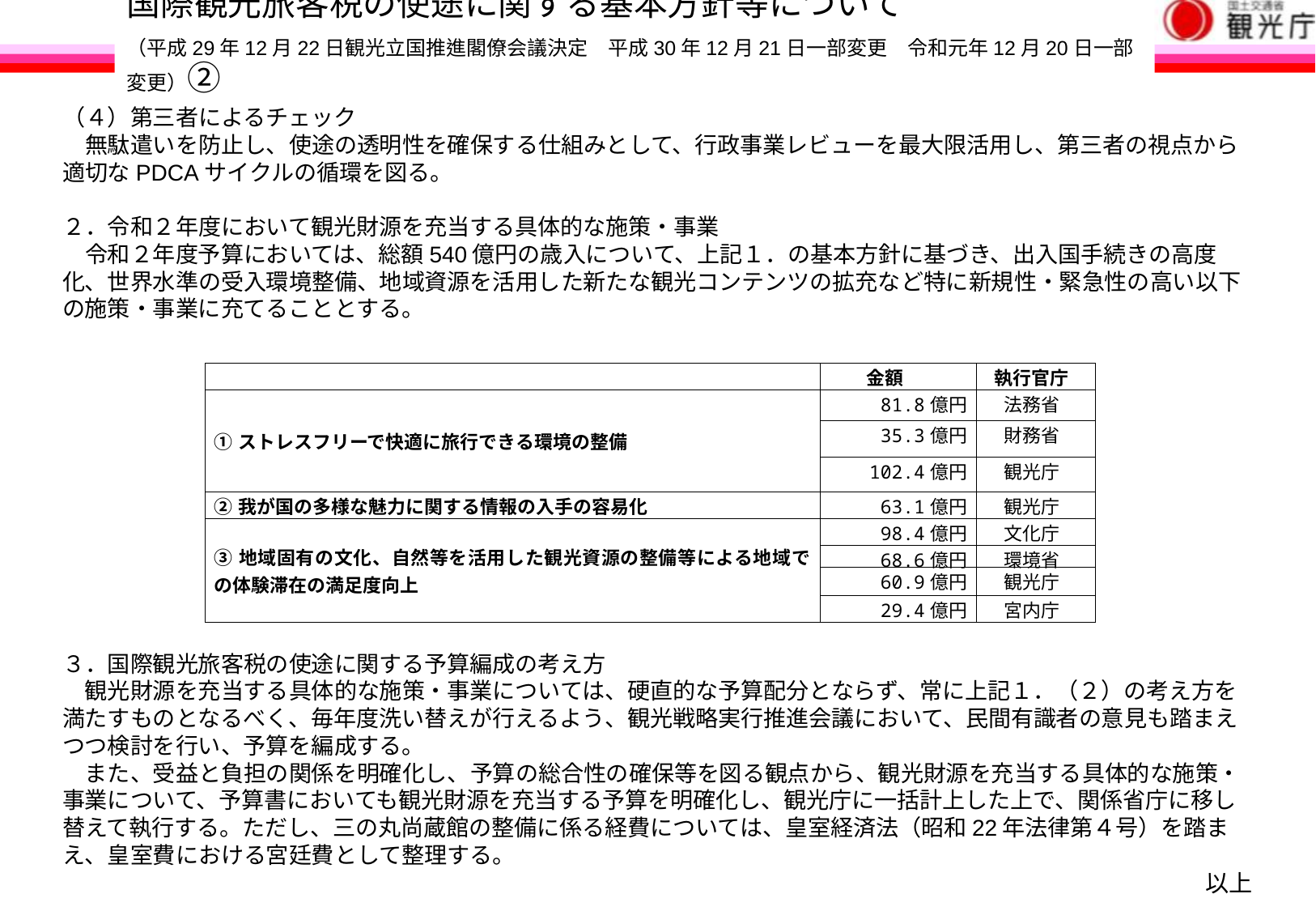

# 国際観光旅客税の使途に関する基本方針等について （平成29年12月22日観光立国推進閣僚会議決定　平成30年12月21日一部変更　令和元年12月20日一部変更）②
（４）第三者によるチェック
　無駄遣いを防止し、使途の透明性を確保する仕組みとして、行政事業レビューを最大限活用し、第三者の視点から適切なPDCAサイクルの循環を図る。

２．令和２年度において観光財源を充当する具体的な施策・事業
　令和２年度予算においては、総額540億円の歳入について、上記１．の基本方針に基づき、出入国手続きの高度化、世界水準の受入環境整備、地域資源を活用した新たな観光コンテンツの拡充など特に新規性・緊急性の高い以下の施策・事業に充てることとする。

３．国際観光旅客税の使途に関する予算編成の考え方
　観光財源を充当する具体的な施策・事業については、硬直的な予算配分とならず、常に上記１．（２）の考え方を満たすものとなるべく、毎年度洗い替えが行えるよう、観光戦略実行推進会議において、民間有識者の意見も踏まえつつ検討を行い、予算を編成する。
　また、受益と負担の関係を明確化し、予算の総合性の確保等を図る観点から、観光財源を充当する具体的な施策・事業について、予算書においても観光財源を充当する予算を明確化し、観光庁に一括計上した上で、関係省庁に移し替えて執行する。ただし、三の丸尚蔵館の整備に係る経費については、皇室経済法（昭和22年法律第４号）を踏まえ、皇室費における宮廷費として整理する。
以上
|  | 金額 | 執行官庁 |
| --- | --- | --- |
| ①ストレスフリーで快適に旅行できる環境の整備 | 81.8億円 | 法務省 |
|  | 35.3億円 | 財務省 |
|  | 102.4億円 | 観光庁 |
| ②我が国の多様な魅力に関する情報の入手の容易化 | 63.1億円 | 観光庁 |
| ③地域固有の文化、自然等を活用した観光資源の整備等による地域での体験滞在の満足度向上 | 98.4億円 | 文化庁 |
|  | 68.6億円 | 環境省 |
|  | 60.9億円 | 観光庁 |
|  | 29.4億円 | 宮内庁 |